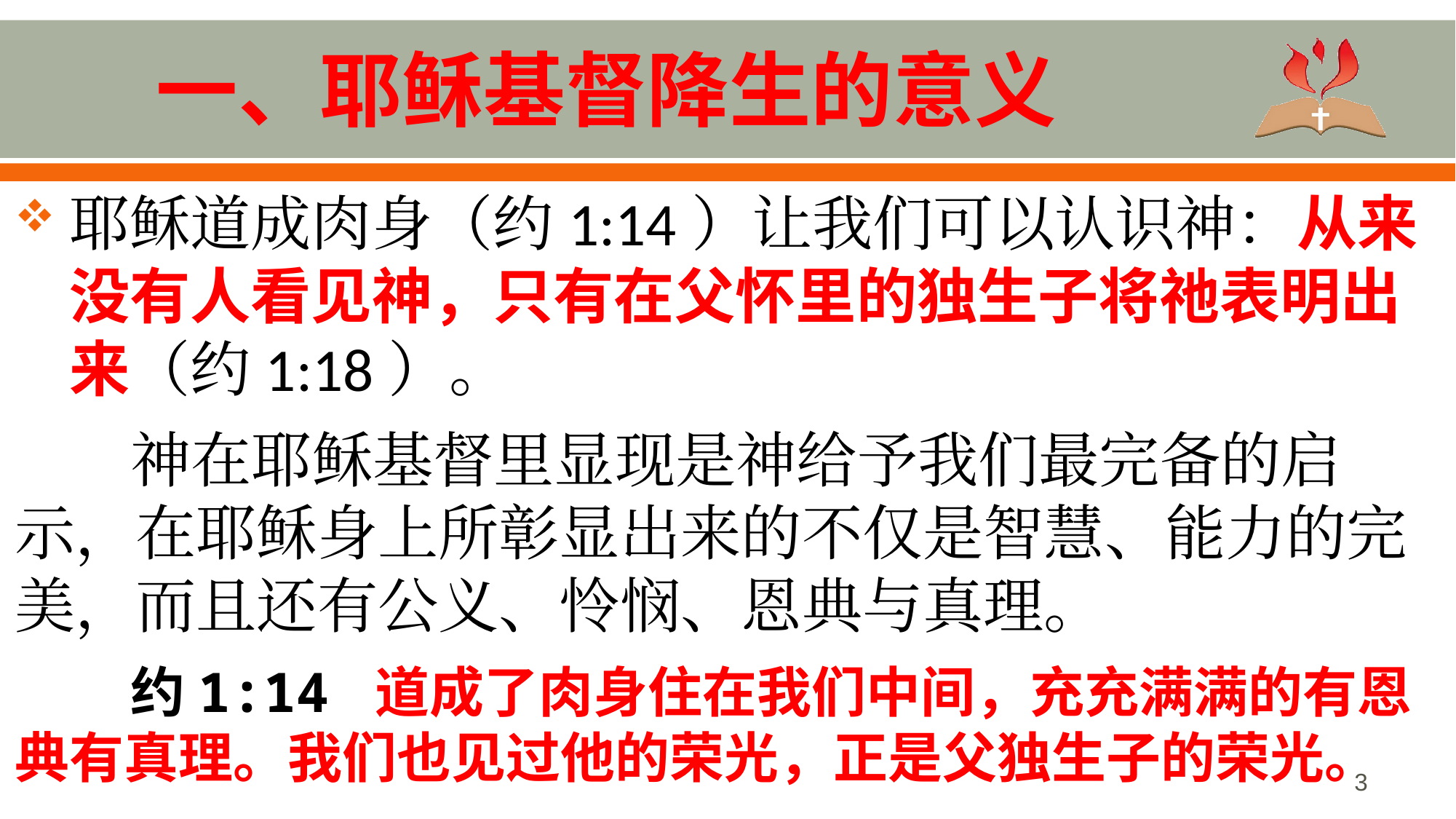

# 一、耶稣基督降生的意义
耶稣道成肉身（约1:14）让我们可以认识神：从来没有人看见神，只有在父怀里的独生子将祂表明出来（约1:18）。
神在耶稣基督里显现是神给予我们最完备的启示，在耶稣身上所彰显出来的不仅是智慧、能力的完美，而且还有公义、怜悯、恩典与真理。
约1:14 道成了肉身住在我们中间，充充满满的有恩典有真理。我们也见过他的荣光，正是父独生子的荣光。

3